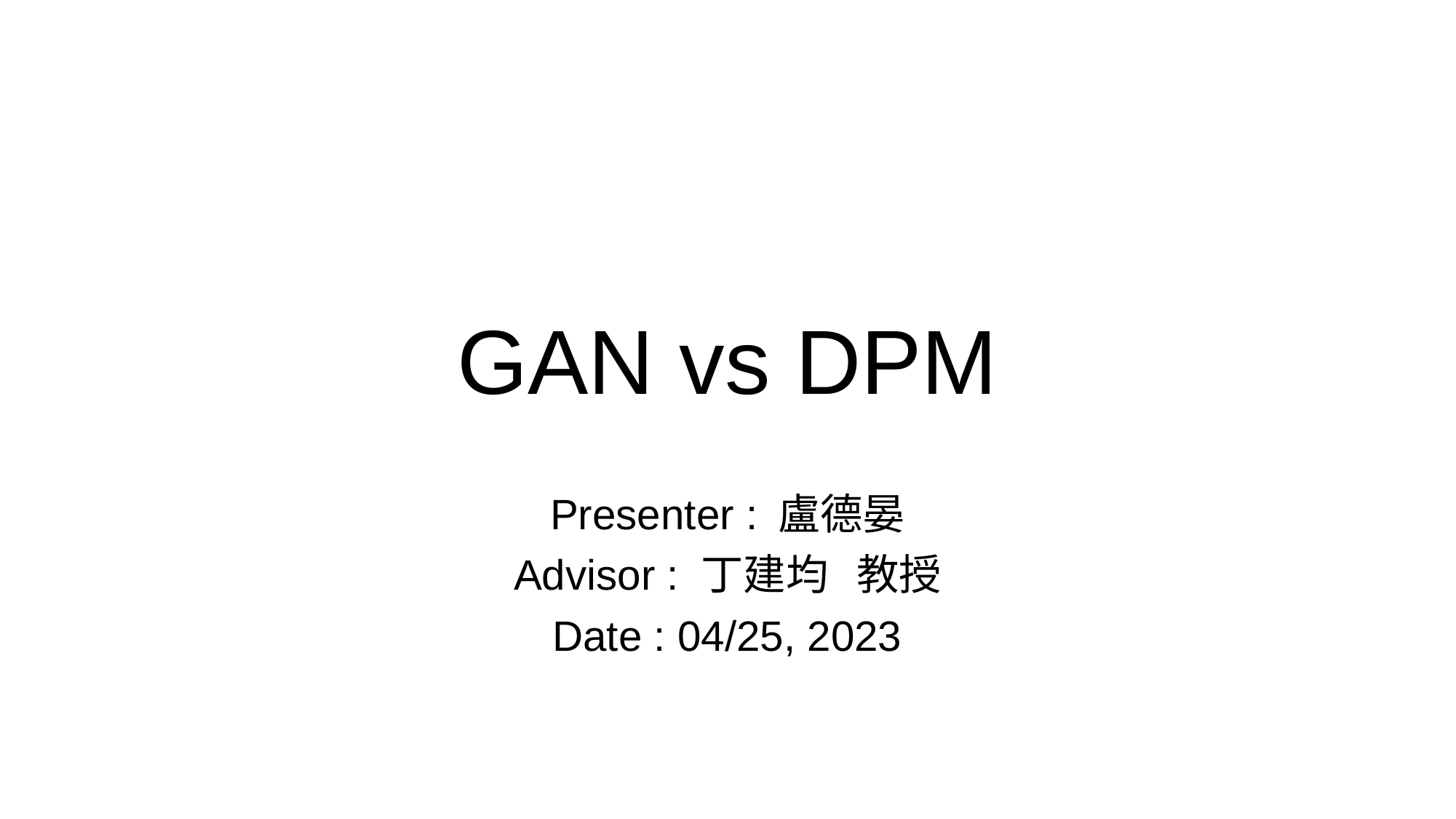

# GAN vs DPM
Presenter : 盧德晏
Advisor : 丁建均   教授
Date : 04/25, 2023